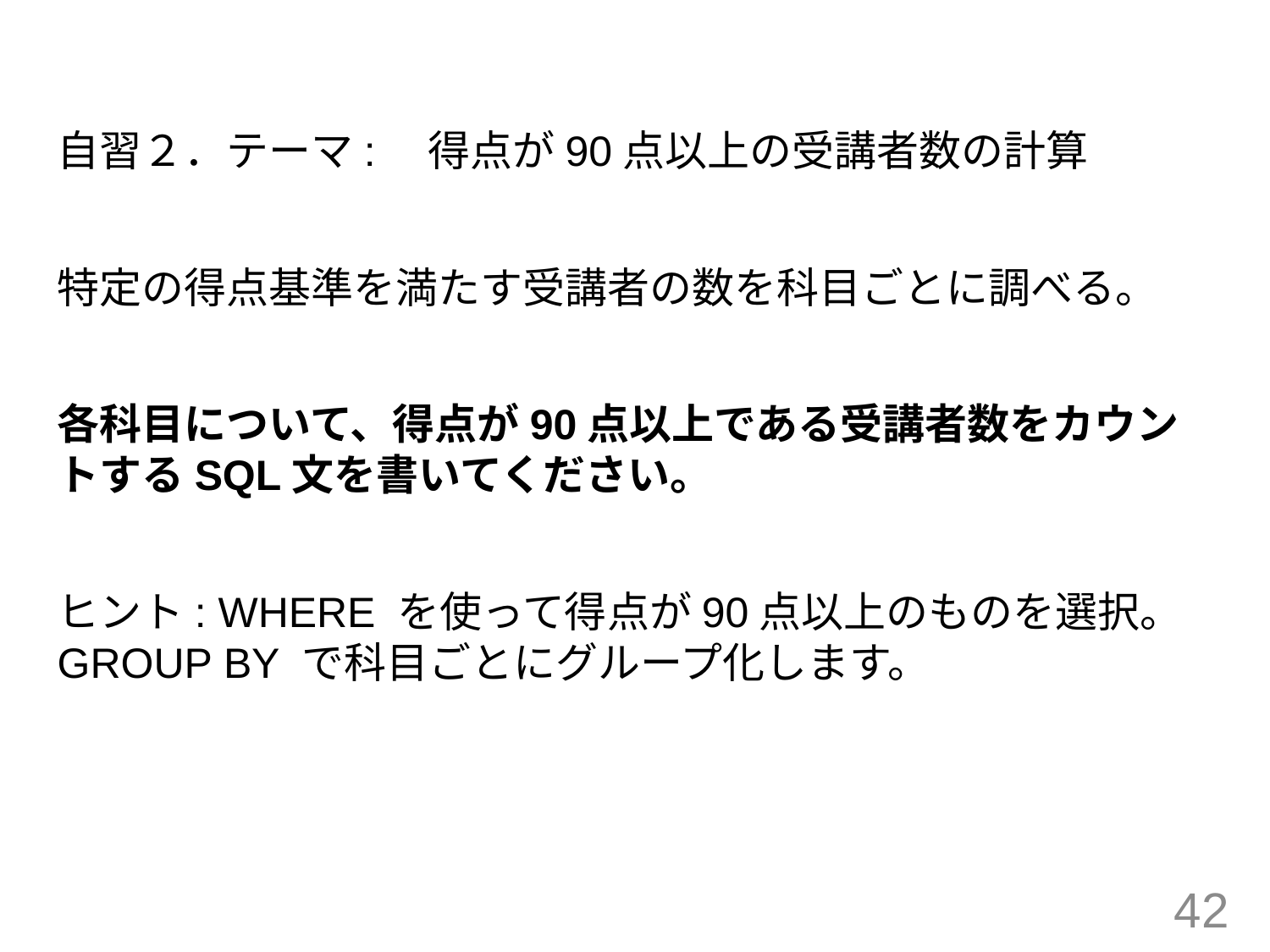

#
自習２．テーマ:　得点が90点以上の受講者数の計算

特定の得点基準を満たす受講者の数を科目ごとに調べる。

各科目について、得点が90点以上である受講者数をカウントするSQL文を書いてください。

ヒント: WHERE を使って得点が90点以上のものを選択。GROUP BY で科目ごとにグループ化します。
42